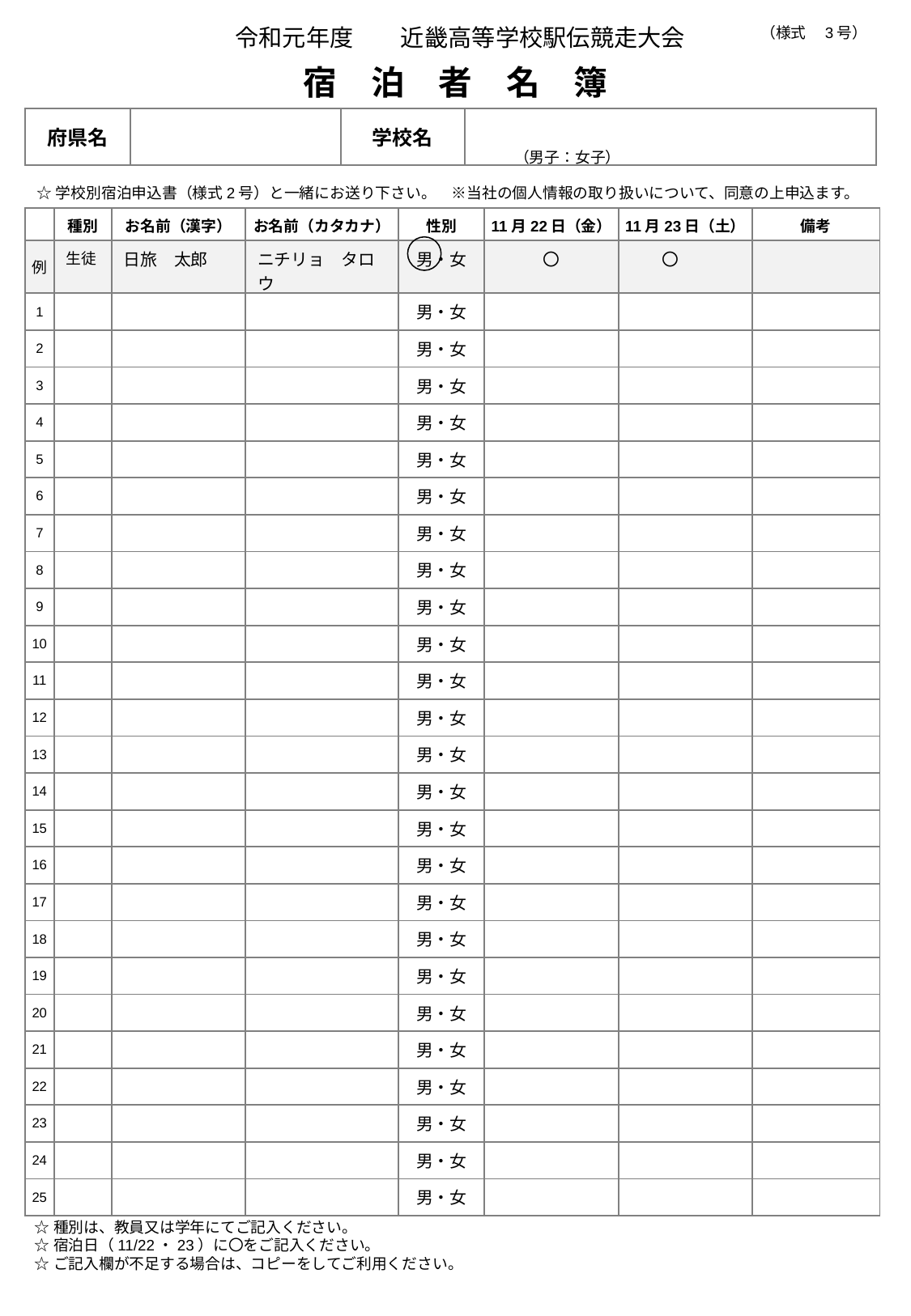

令和元年度　　近畿高等学校駅伝競走大会
（様式　3号）
宿　泊　者　名　簿
| 府県名 |  | 学校名 | （男子：女子） |
| --- | --- | --- | --- |
☆学校別宿泊申込書（様式2号）と一緒にお送り下さい。　※当社の個人情報の取り扱いについて、同意の上申込ます。
|  | 種別 | お名前（漢字） | お名前（カタカナ） | 性別 | 11月22日（金） | 11月23日（土） | 備考 |
| --- | --- | --- | --- | --- | --- | --- | --- |
| 例 | 生徒 | 日旅　太郎 | ニチリョ　タロウ | 男・女 | 〇 | 〇 |  |
| 1 |  |  |  | 男・女 |  |  |  |
| 2 |  |  |  | 男・女 |  |  |  |
| 3 |  |  |  | 男・女 |  |  |  |
| 4 |  |  |  | 男・女 |  |  |  |
| 5 |  |  |  | 男・女 |  |  |  |
| 6 |  |  |  | 男・女 |  |  |  |
| 7 |  |  |  | 男・女 |  |  |  |
| 8 |  |  |  | 男・女 |  |  |  |
| 9 |  |  |  | 男・女 |  |  |  |
| 10 |  |  |  | 男・女 |  |  |  |
| 11 |  |  |  | 男・女 |  |  |  |
| 12 |  |  |  | 男・女 |  |  |  |
| 13 |  |  |  | 男・女 |  |  |  |
| 14 |  |  |  | 男・女 |  |  |  |
| 15 |  |  |  | 男・女 |  |  |  |
| 16 |  |  |  | 男・女 |  |  |  |
| 17 |  |  |  | 男・女 |  |  |  |
| 18 |  |  |  | 男・女 |  |  |  |
| 19 |  |  |  | 男・女 |  |  |  |
| 20 |  |  |  | 男・女 |  |  |  |
| 21 |  |  |  | 男・女 |  |  |  |
| 22 |  |  |  | 男・女 |  |  |  |
| 23 |  |  |  | 男・女 |  |  |  |
| 24 |  |  |  | 男・女 |  |  |  |
| 25 |  |  |  | 男・女 |  |  |  |

☆種別は、教員又は学年にてご記入ください。
☆宿泊日（11/22・23）に〇をご記入ください。
☆ご記入欄が不足する場合は、コピーをしてご利用ください。